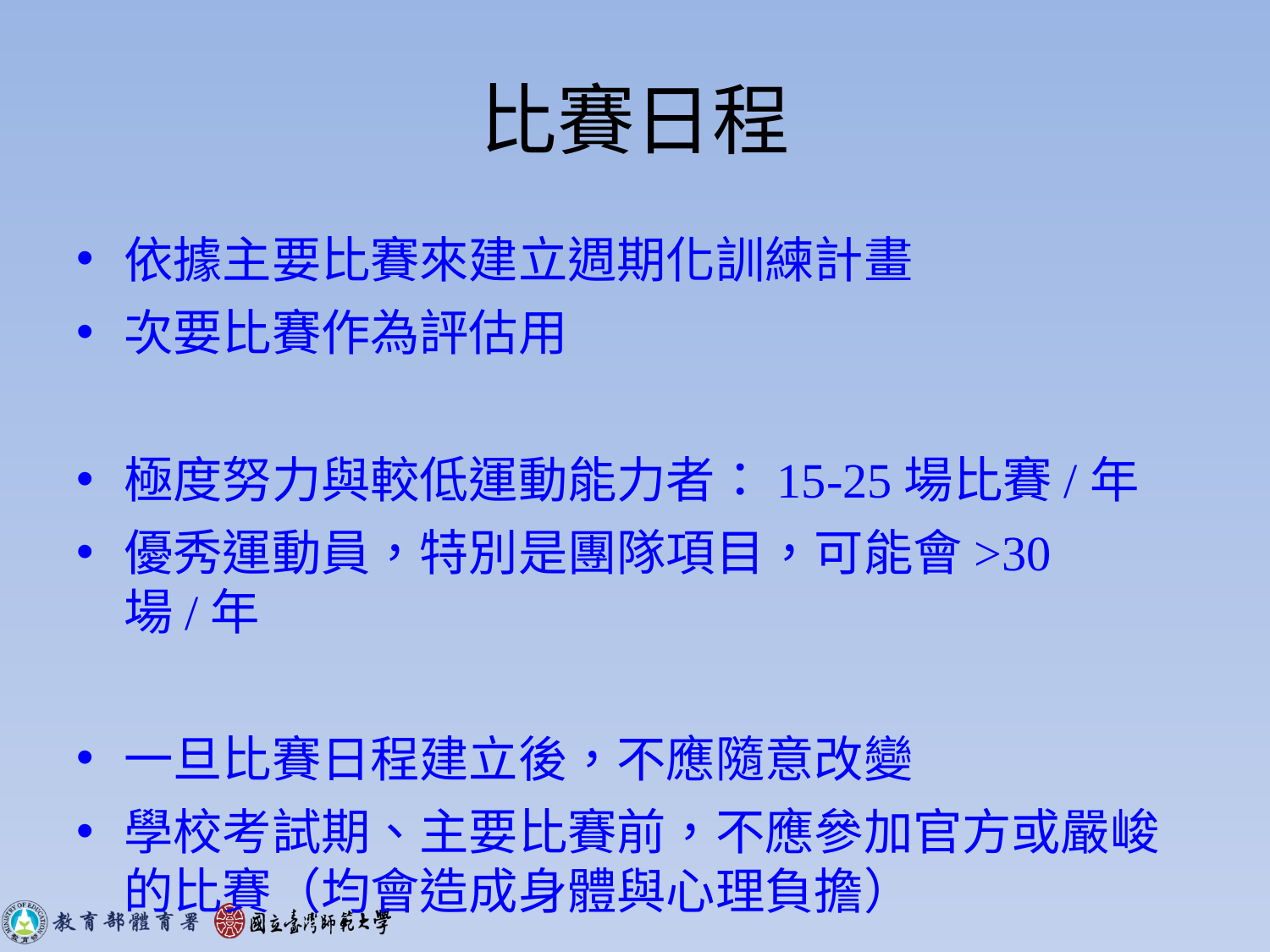

# 比賽日程
依據主要比賽來建立週期化訓練計畫
次要比賽作為評估用

極度努力與較低運動能力者：15-25場比賽/年
優秀運動員，特別是團隊項目，可能會>30場/年

一旦比賽日程建立後，不應隨意改變
學校考試期、主要比賽前，不應參加官方或嚴峻的比賽（均會造成身體與心理負擔）